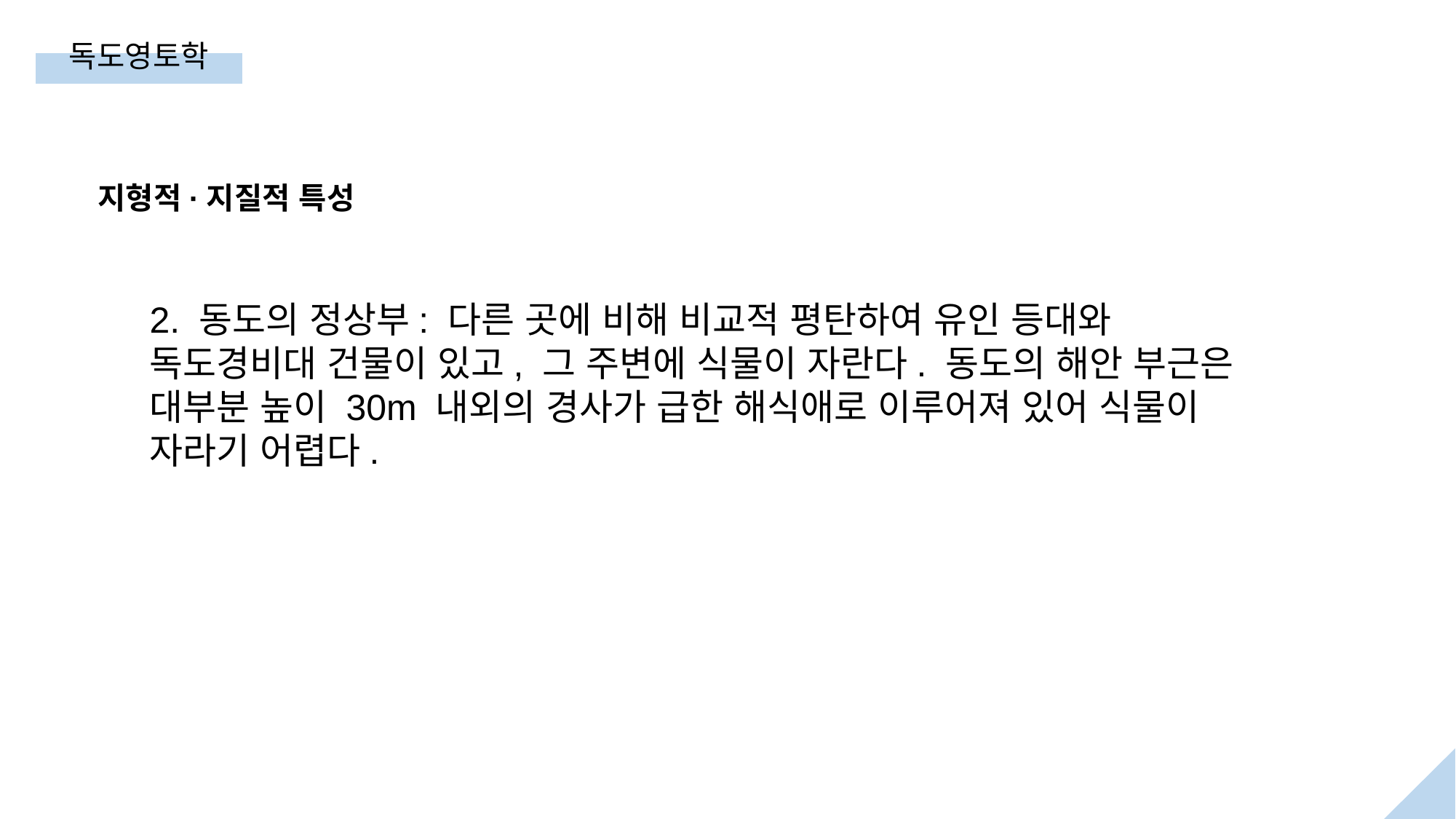

독도영토학

지형적·지질적 특성
2. 동도의 정상부: 다른 곳에 비해 비교적 평탄하여 유인 등대와 독도경비대 건물이 있고, 그 주변에 식물이 자란다. 동도의 해안 부근은 대부분 높이 30m 내외의 경사가 급한 해식애로 이루어져 있어 식물이 자라기 어렵다.